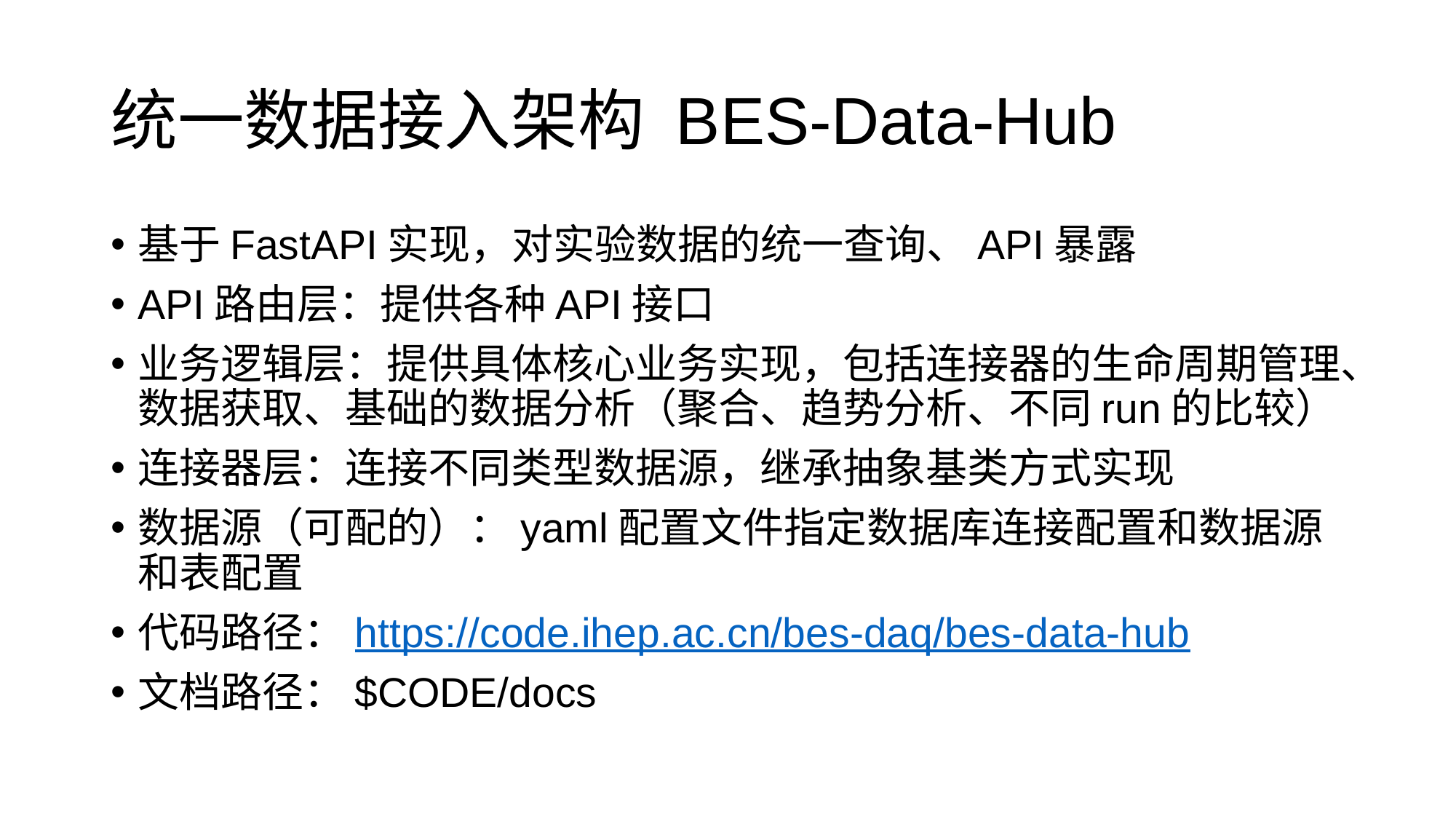

# 统一数据接入架构 BES-Data-Hub
基于FastAPI实现，对实验数据的统一查询、API暴露
API路由层：提供各种API接口
业务逻辑层：提供具体核心业务实现，包括连接器的生命周期管理、数据获取、基础的数据分析（聚合、趋势分析、不同run的比较）
连接器层：连接不同类型数据源，继承抽象基类方式实现
数据源（可配的）：yaml配置文件指定数据库连接配置和数据源和表配置
代码路径：https://code.ihep.ac.cn/bes-daq/bes-data-hub
文档路径：$CODE/docs